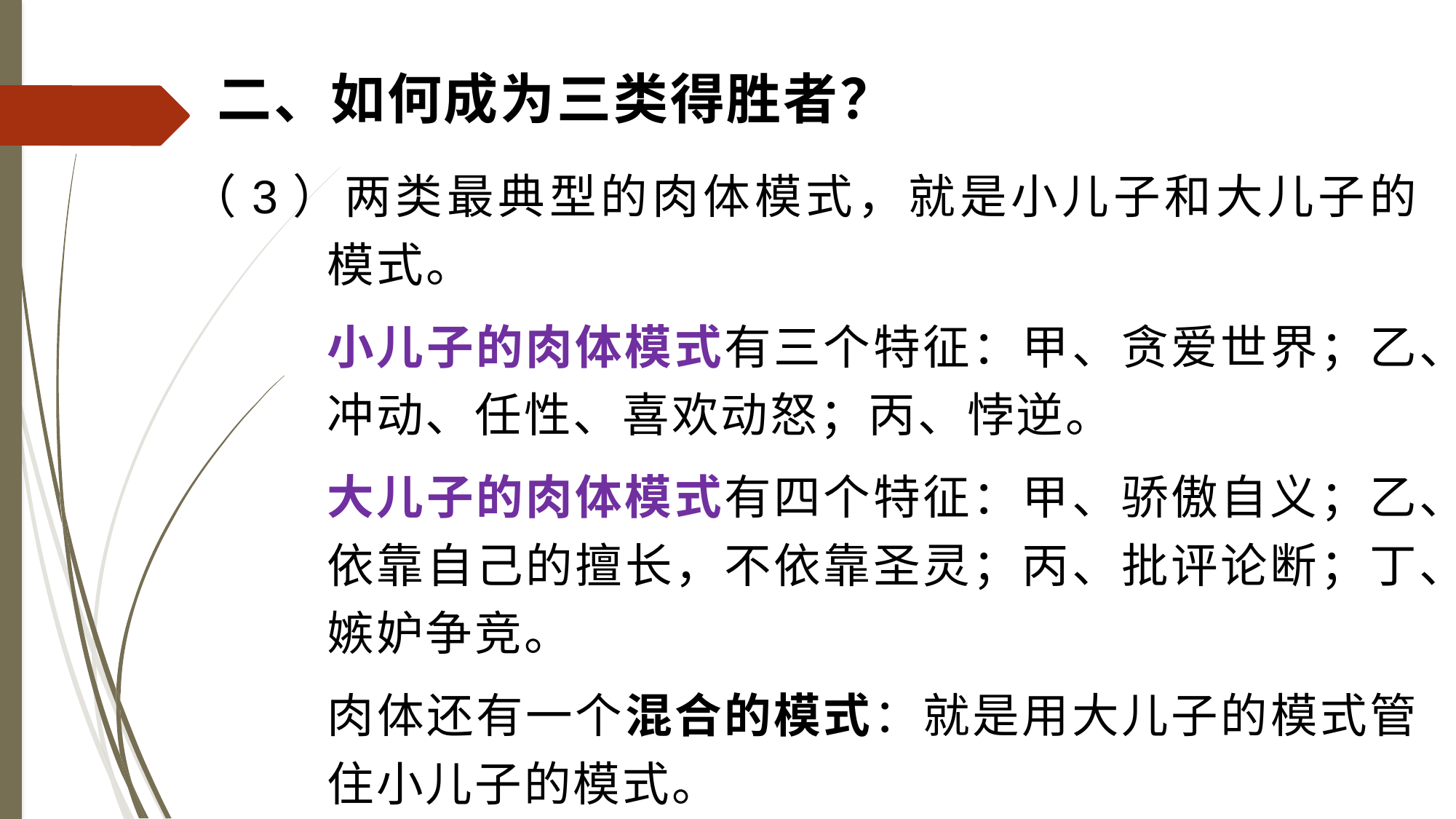

# 二、如何成为三类得胜者？
（3）两类最典型的肉体模式，就是小儿子和大儿子的模式。
小儿子的肉体模式有三个特征：甲、贪爱世界；乙、冲动、任性、喜欢动怒；丙、悖逆。
大儿子的肉体模式有四个特征：甲、骄傲自义；乙、依靠自己的擅长，不依靠圣灵；丙、批评论断；丁、嫉妒争竞。
肉体还有一个混合的模式：就是用大儿子的模式管住小儿子的模式。